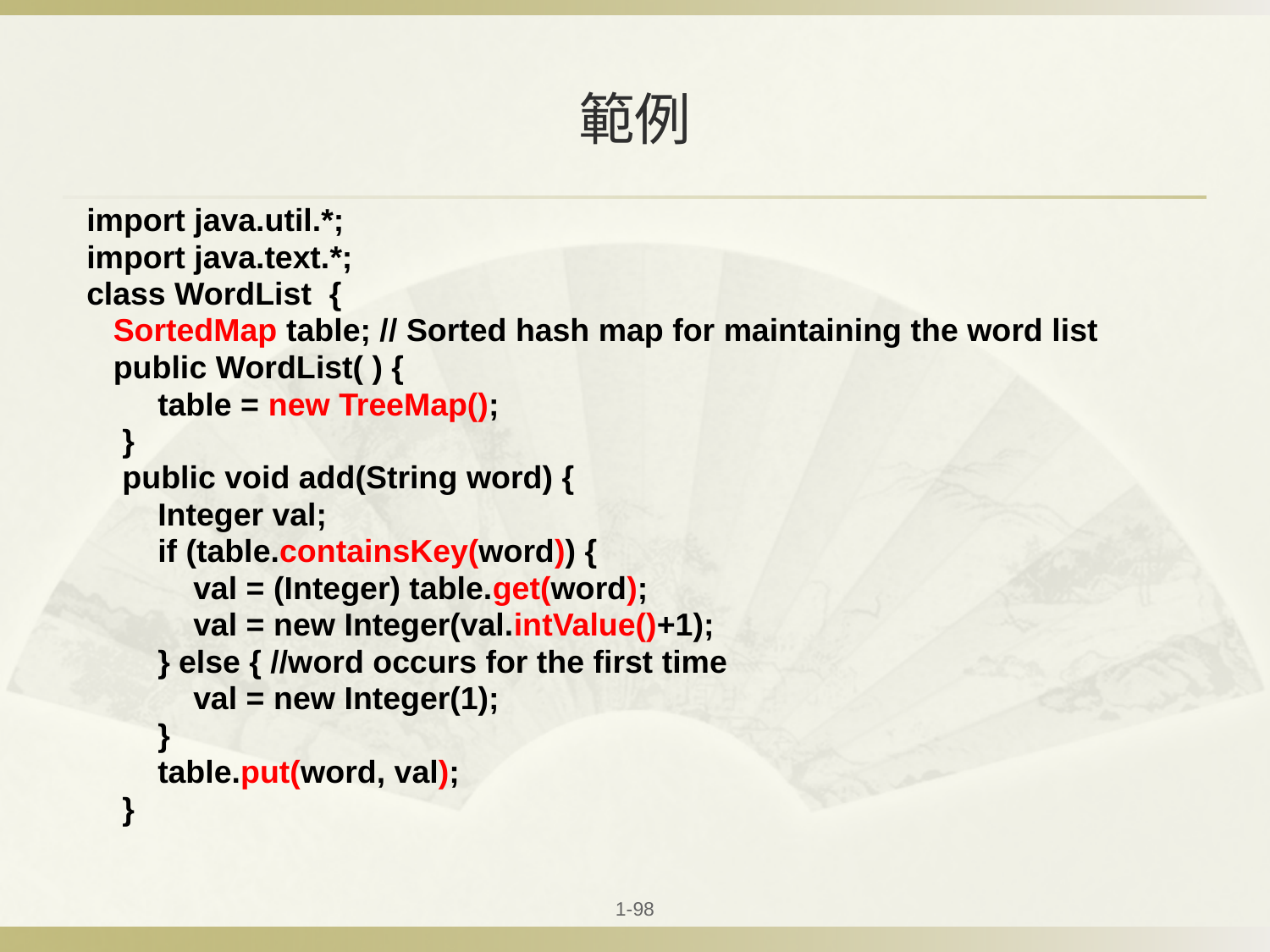

# 範例
import java.util.*;
import java.text.*;
class WordList  {
   SortedMap table; // Sorted hash map for maintaining the word list
   public WordList( ) {
        table = new TreeMap();
    }
    public void add(String word) {
        Integer val;
        if (table.containsKey(word)) {
            val = (Integer) table.get(word);
            val = new Integer(val.intValue()+1);
        } else { //word occurs for the first time
            val = new Integer(1);
        }
        table.put(word, val);
    }
1-98